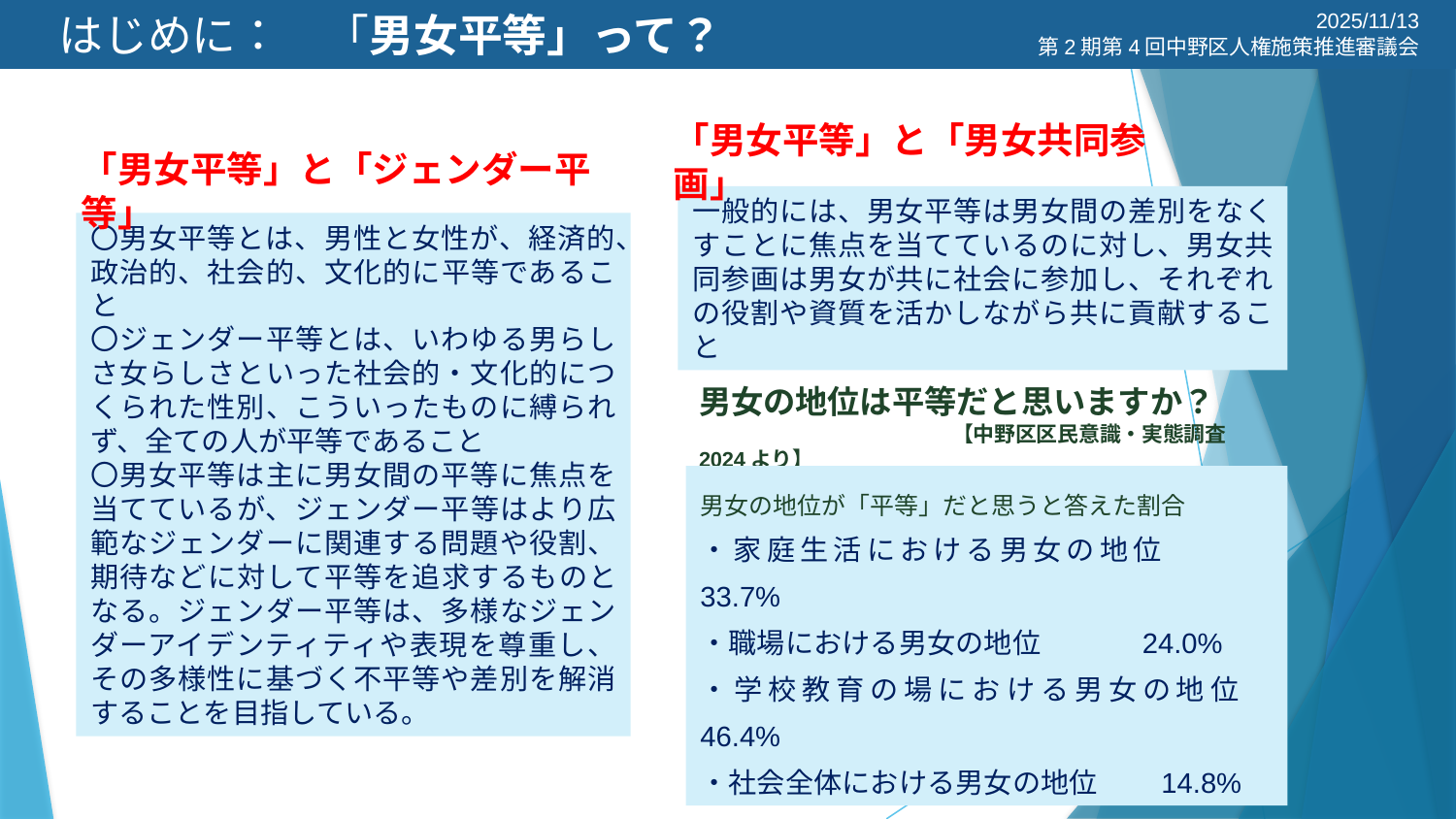

はじめに：　「男女平等」って？
2025/11/13
第2期第4回中野区人権施策推進審議会
「男女平等」と「男女共同参画」
「男女平等」と「ジェンダー平等」
一般的には、男女平等は男女間の差別をなくすことに焦点を当てているのに対し、男女共同参画は男女が共に社会に参加し、それぞれの役割や資質を活かしながら共に貢献すること
〇男女平等とは、男性と女性が、経済的、政治的、社会的、文化的に平等であること
〇ジェンダー平等とは、いわゆる男らしさ女らしさといった社会的・文化的につくられた性別、こういったものに縛られず、全ての人が平等であること
〇男女平等は主に男女間の平等に焦点を当てているが、ジェンダー平等はより広範なジェンダーに関連する問題や役割、期待などに対して平等を追求するものとなる。ジェンダー平等は、多様なジェンダーアイデンティティや表現を尊重し、その多様性に基づく不平等や差別を解消することを目指している。
男女の地位は平等だと思いますか？
　　　　　　　　　　　　【中野区区民意識・実態調査2024より】
男女の地位が「平等」だと思うと答えた割合
・家庭生活における男女の地位　　     33.7%
・職場における男女の地位               24.0%
・学校教育の場における男女の地位　 46.4%
・社会全体における男女の地位         14.8%